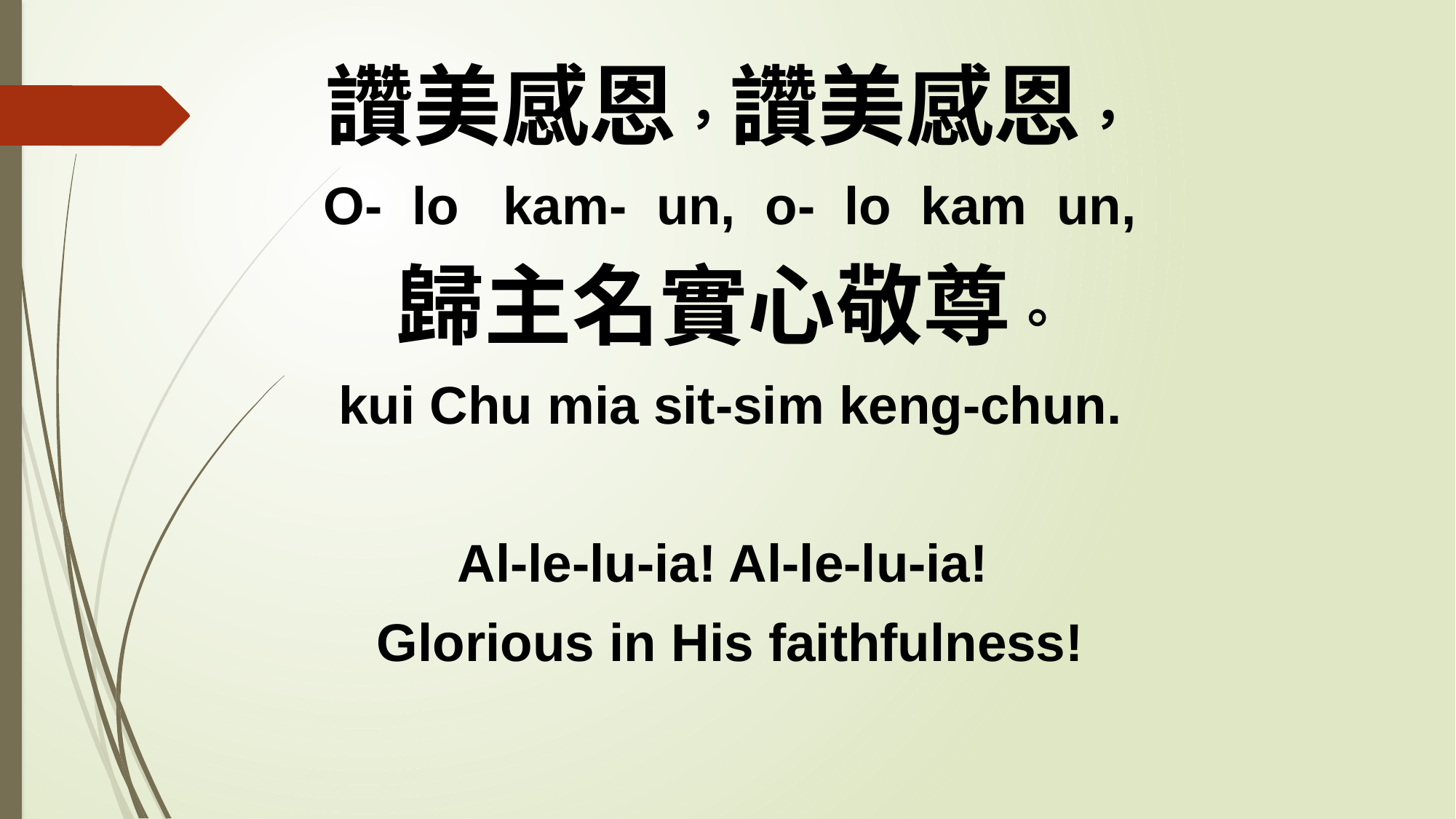

讚美感恩，讚美感恩，
O-  lo   kam-  un,  o-  lo  kam  un,
歸主名實心敬尊。
kui Chu mia sit-sim keng-chun.

Al-le-lu-ia! Al-le-lu-ia!
Glorious in His faithfulness!